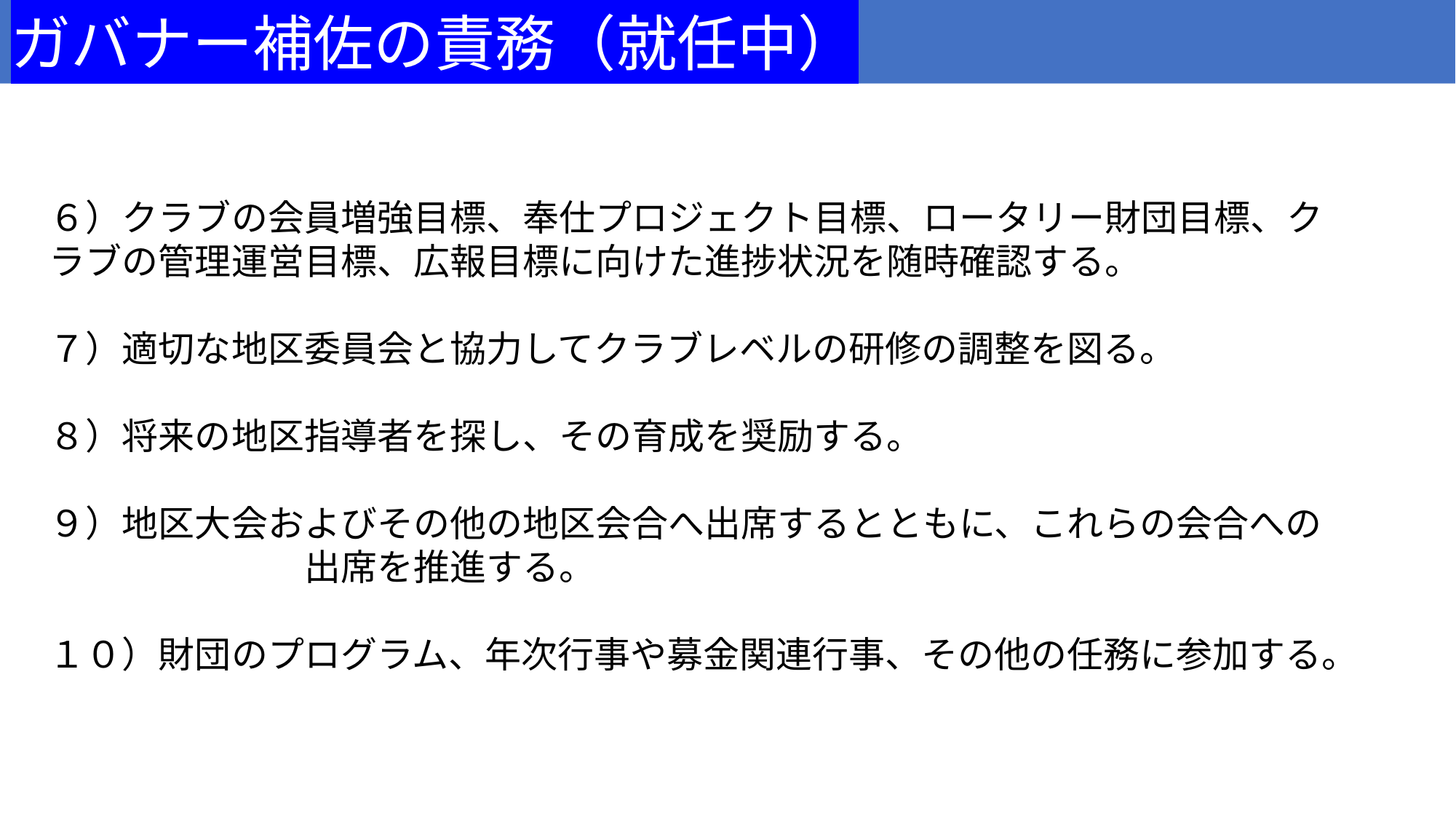

ガバナー補佐の責務（就任中）

６）クラブの会員増強目標、奉仕プロジェクト目標、ロータリー財団目標、クラブの管理運営目標、広報目標に向けた進捗状況を随時確認する。

７）適切な地区委員会と協力してクラブレベルの研修の調整を図る。

８）将来の地区指導者を探し、その育成を奨励する。

９）地区大会およびその他の地区会合へ出席するとともに、これらの会合への　　　　　　　出席を推進する。

１０）財団のプログラム、年次行事や募金関連行事、その他の任務に参加する。